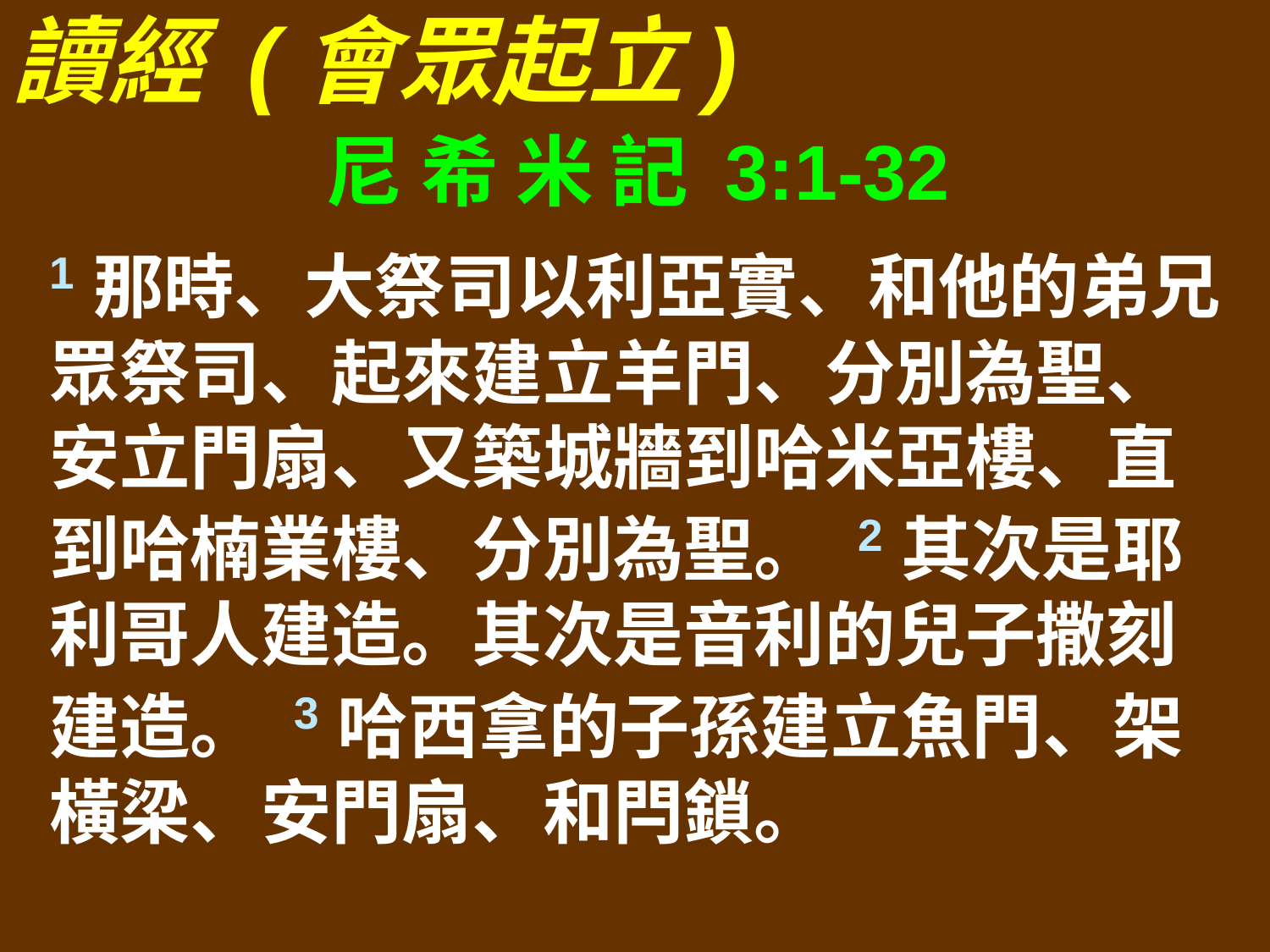

讀經 (會眾起立)
尼 希 米 記 3:1-32
1那時、大祭司以利亞實、和他的弟兄眾祭司、起來建立羊門、分別為聖、安立門扇、又築城牆到哈米亞樓、直到哈楠業樓、分別為聖。 2其次是耶利哥人建造。其次是音利的兒子撒刻建造。 3哈西拿的子孫建立魚門、架橫梁、安門扇、和閂鎖。